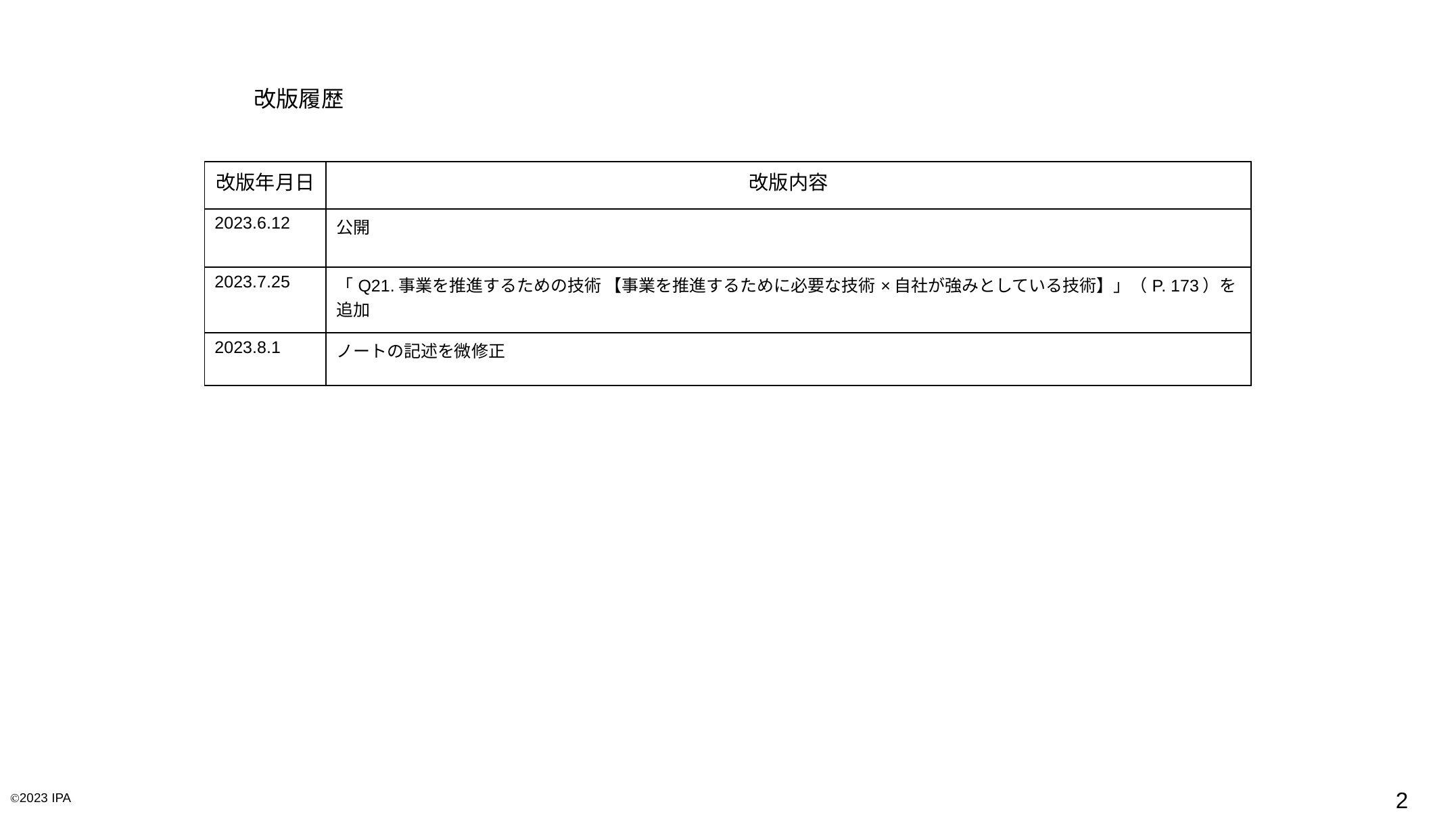

改版履歴
| 改版年月日 | 改版内容 |
| --- | --- |
| 2023.6.12 | 公開 |
| 2023.7.25 | 「Q21.事業を推進するための技術 【事業を推進するために必要な技術×自社が強みとしている技術】」（P. 173）を追加 |
| 2023.8.1 | ノートの記述を微修正 |